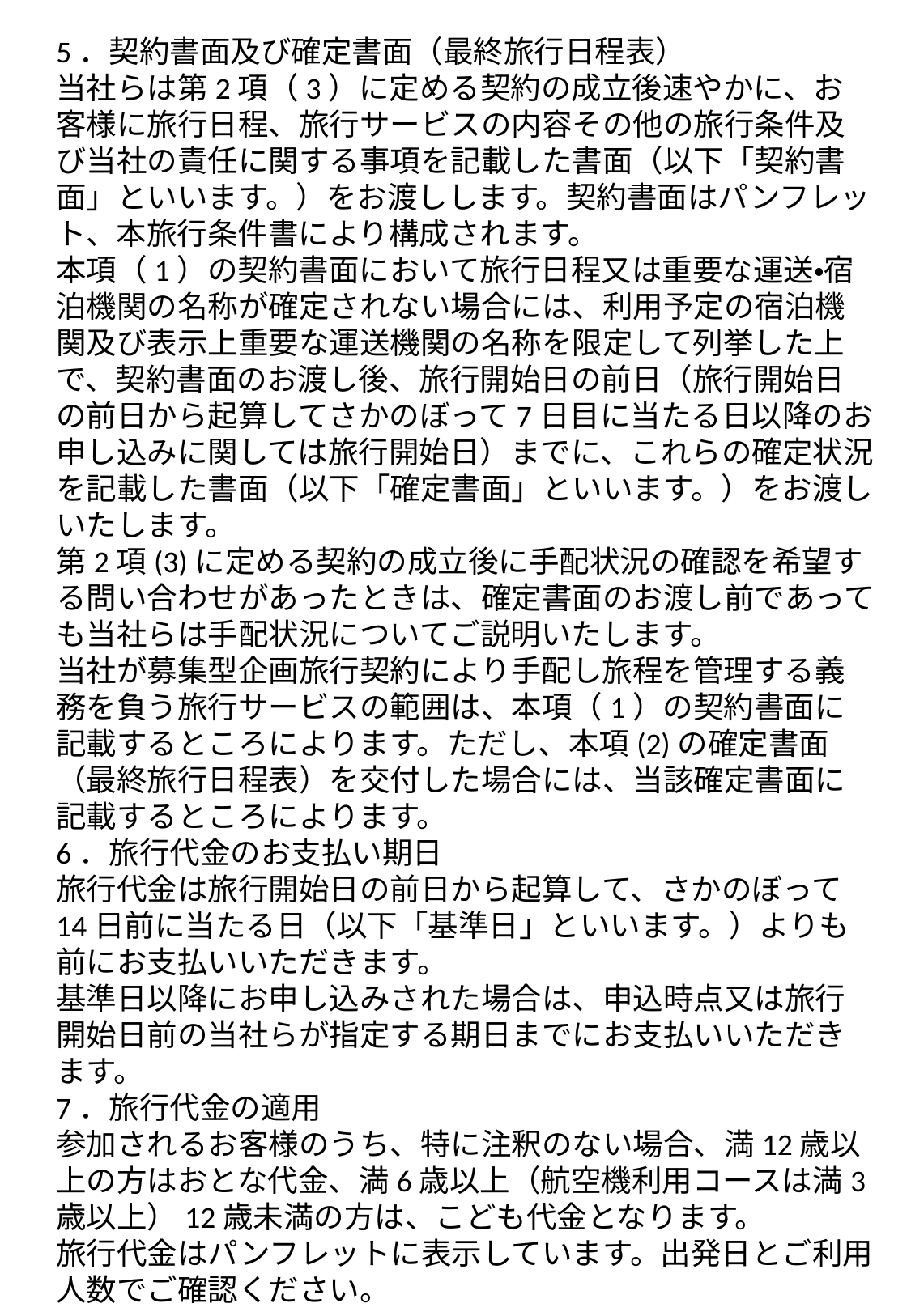

5．契約書面及び確定書面（最終旅行日程表）
当社らは第2項（3）に定める契約の成立後速やかに、お客様に旅行日程、旅行サービスの内容その他の旅行条件及び当社の責任に関する事項を記載した書面（以下「契約書面」といいます。）をお渡しします。契約書面はパンフレット、本旅行条件書により構成されます。
本項（1）の契約書面において旅行日程又は重要な運送・宿泊機関の名称が確定されない場合には、利用予定の宿泊機関及び表示上重要な運送機関の名称を限定して列挙した上で、契約書面のお渡し後、旅行開始日の前日（旅行開始日の前日から起算してさかのぼって7日目に当たる日以降のお申し込みに関しては旅行開始日）までに、これらの確定状況を記載した書面（以下「確定書面」といいます。）をお渡しいたします。
第2項(3)に定める契約の成立後に手配状況の確認を希望する問い合わせがあったときは、確定書面のお渡し前であっても当社らは手配状況についてご説明いたします。
当社が募集型企画旅行契約により手配し旅程を管理する義務を負う旅行サービスの範囲は、本項（1）の契約書面に記載するところによります。ただし、本項(2)の確定書面（最終旅行日程表）を交付した場合には、当該確定書面に記載するところによります。
6．旅行代金のお支払い期日
旅行代金は旅行開始日の前日から起算して、さかのぼって14日前に当たる日（以下「基準日」といいます。）よりも前にお支払いいただきます。
基準日以降にお申し込みされた場合は、申込時点又は旅行開始日前の当社らが指定する期日までにお支払いいただきます。
7．旅行代金の適用
参加されるお客様のうち、特に注釈のない場合、満12歳以上の方はおとな代金、満6歳以上（航空機利用コースは満3歳以上）12歳未満の方は、こども代金となります。
旅行代金はパンフレットに表示しています。出発日とご利用人数でご確認ください。